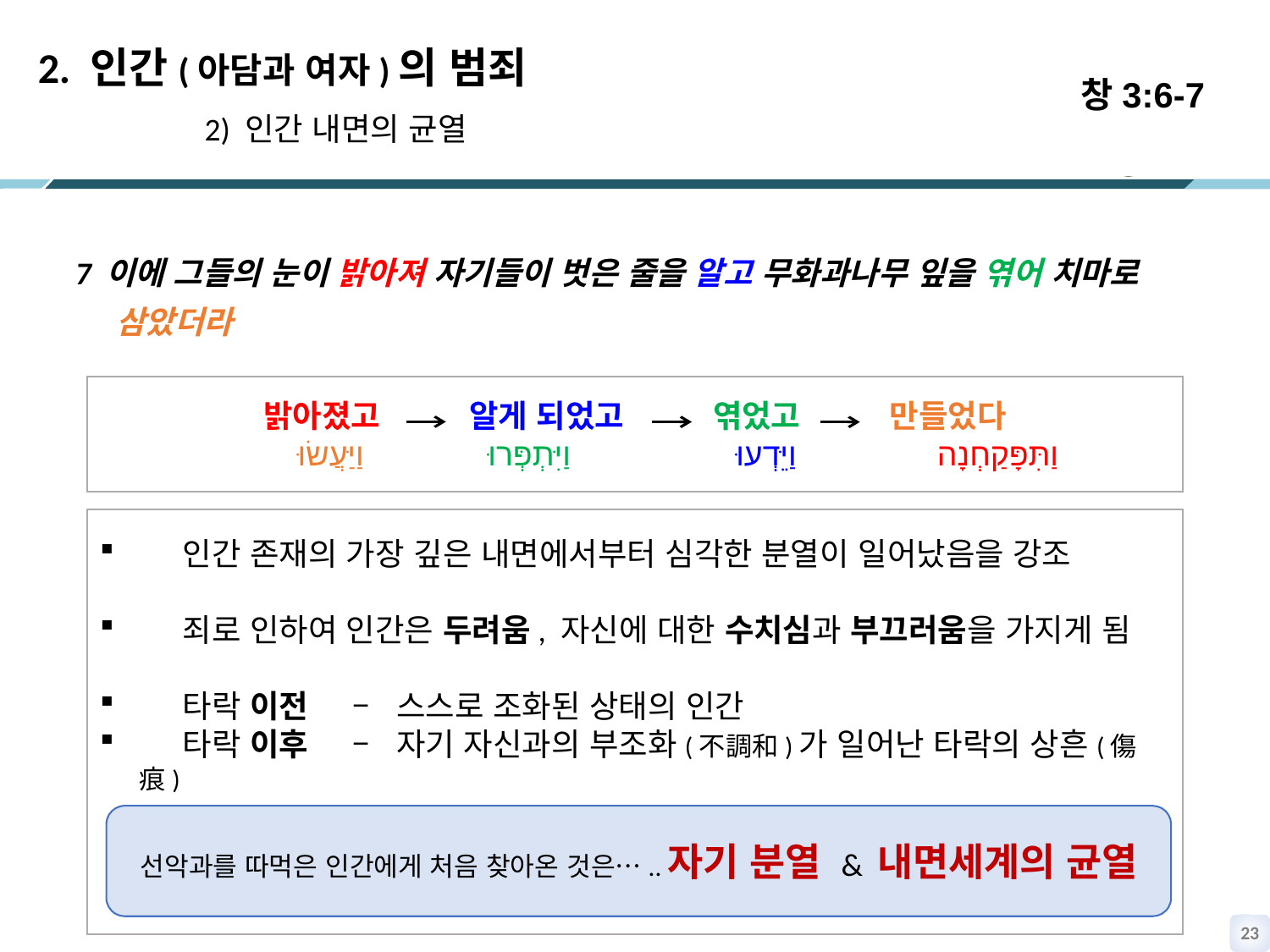

창3:6-7
2. 인간(아담과 여자)의 범죄
2) 인간 내면의 균열

    7 이에 그들의 눈이 밝아져 자기들이 벗은 줄을 알고 무화과나무 잎을 엮어 치마로

       삼았더라
밝아졌고          알게 되었고          엮었고          만들었다
                        וַתִּפָּקַחְנָה                 וַיֵּדְעוּ                    וַיִּתְפְּרוּ               וַיַּעֲשׂוּ
    인간 존재의 가장 깊은 내면에서부터 심각한 분열이 일어났음을 강조

    죄로 인하여 인간은 두려움, 자신에 대한 수치심과 부끄러움을 가지게 됨

    타락 이전     –   스스로 조화된 상태의 인간
    타락 이후     –   자기 자신과의 부조화(不調和)가 일어난 타락의 상흔(傷痕)

선악과를 따먹은 인간에게 처음 찾아온 것은…..자기 분열 & 내면세계의 균열
23